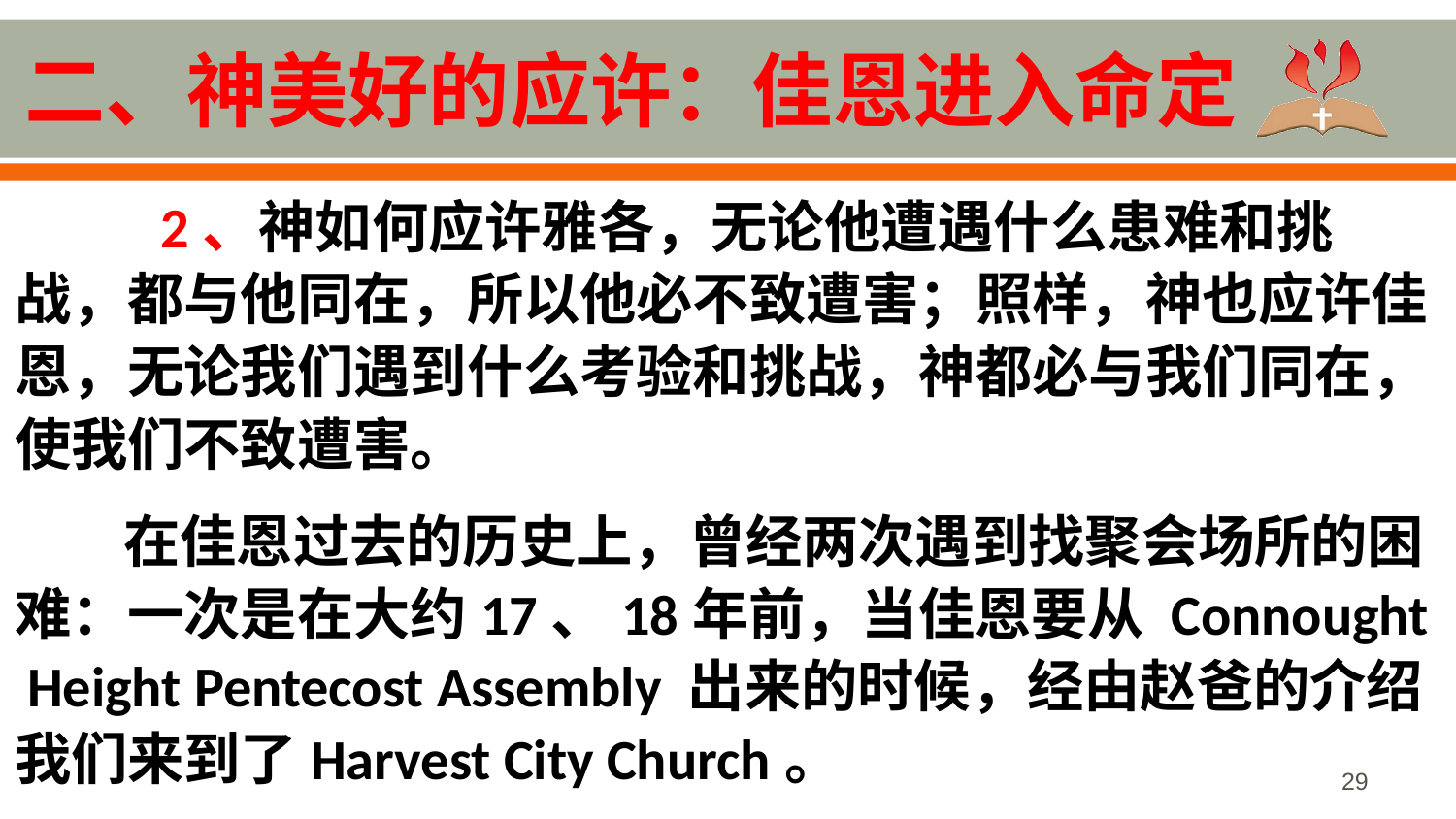

# 二、神美好的应许：佳恩进入命定
	2、神如何应许雅各，无论他遭遇什么患难和挑战，都与他同在，所以他必不致遭害；照样，神也应许佳恩，无论我们遇到什么考验和挑战，神都必与我们同在，使我们不致遭害。
在佳恩过去的历史上，曾经两次遇到找聚会场所的困难：一次是在大约17、18年前，当佳恩要从 Connought  Height Pentecost Assembly 出来的时候，经由赵爸的介绍我们来到了Harvest City Church。

29